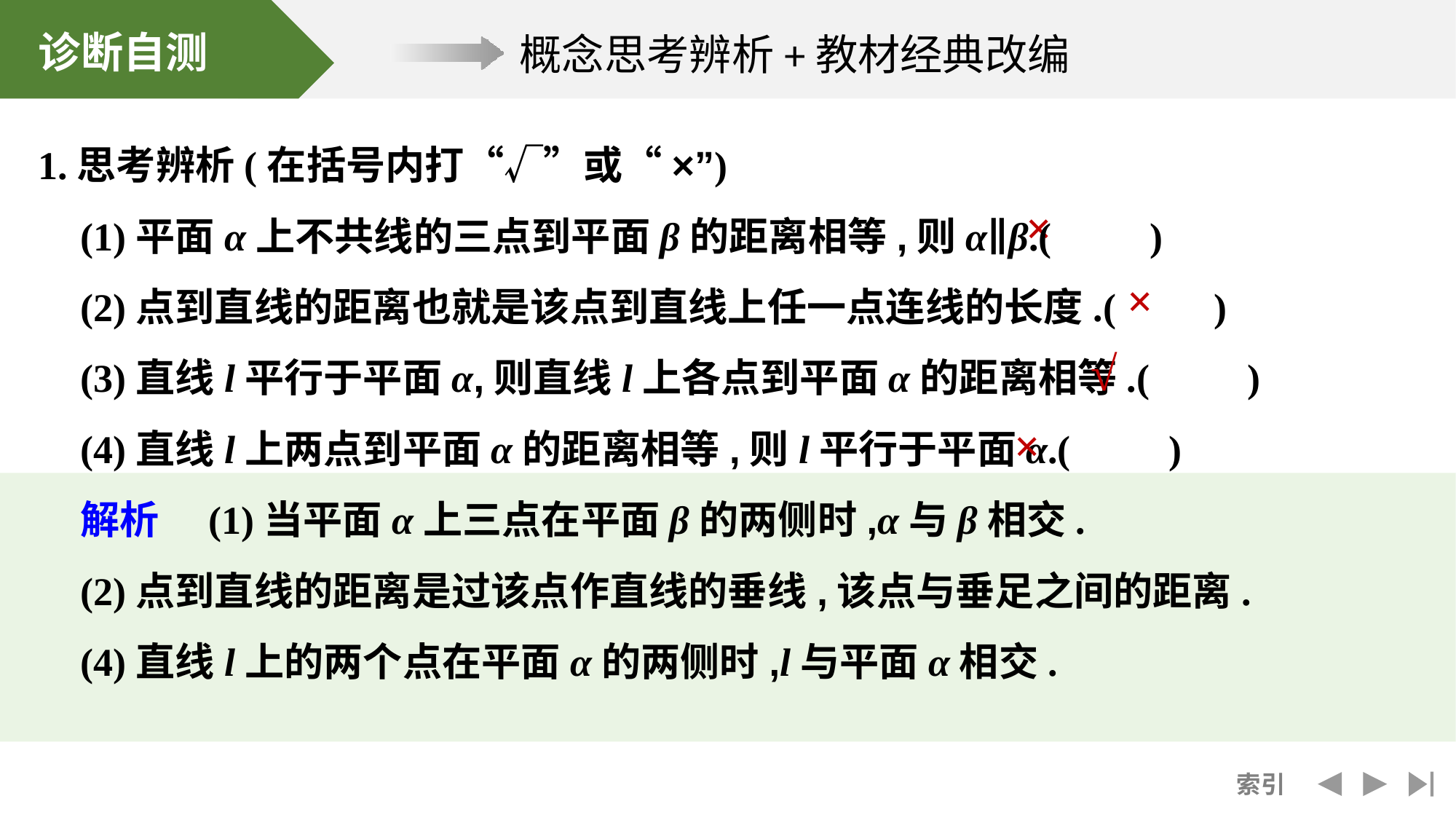

1.思考辨析(在括号内打“√”或“×”)
	(1)平面α上不共线的三点到平面β的距离相等,则α∥β.(　　)
	(2)点到直线的距离也就是该点到直线上任一点连线的长度.(　　)
	(3)直线l平行于平面α,则直线l上各点到平面α的距离相等.(　　)
	(4)直线l上两点到平面α的距离相等,则l平行于平面α.(　　)
	解析　(1)当平面α上三点在平面β的两侧时,α与β相交.
	(2)点到直线的距离是过该点作直线的垂线,该点与垂足之间的距离.
	(4)直线l上的两个点在平面α的两侧时,l与平面α相交.
×
×
√
×